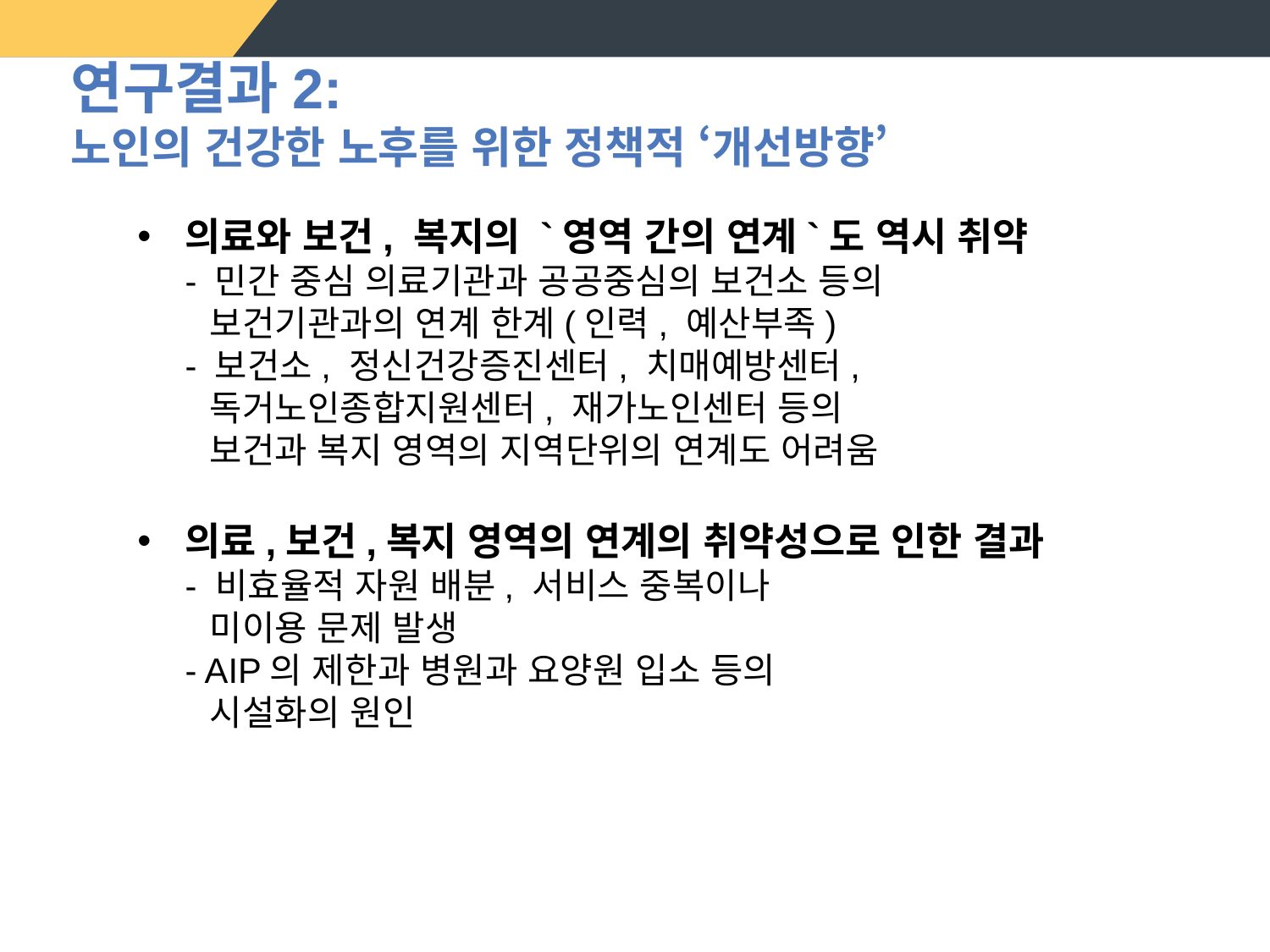

연구결과2:
노인의 건강한 노후를 위한 정책적 ‘개선방향’
의료와 보건, 복지의 `영역 간의 연계`도 역시 취약
- 민간 중심 의료기관과 공공중심의 보건소 등의
보건기관과의 연계 한계(인력, 예산부족)
- 보건소, 정신건강증진센터, 치매예방센터,
독거노인종합지원센터, 재가노인센터 등의
보건과 복지 영역의 지역단위의 연계도 어려움

의료,보건,복지 영역의 연계의 취약성으로 인한 결과
- 비효율적 자원 배분, 서비스 중복이나
미이용 문제 발생
- AIP의 제한과 병원과 요양원 입소 등의
시설화의 원인